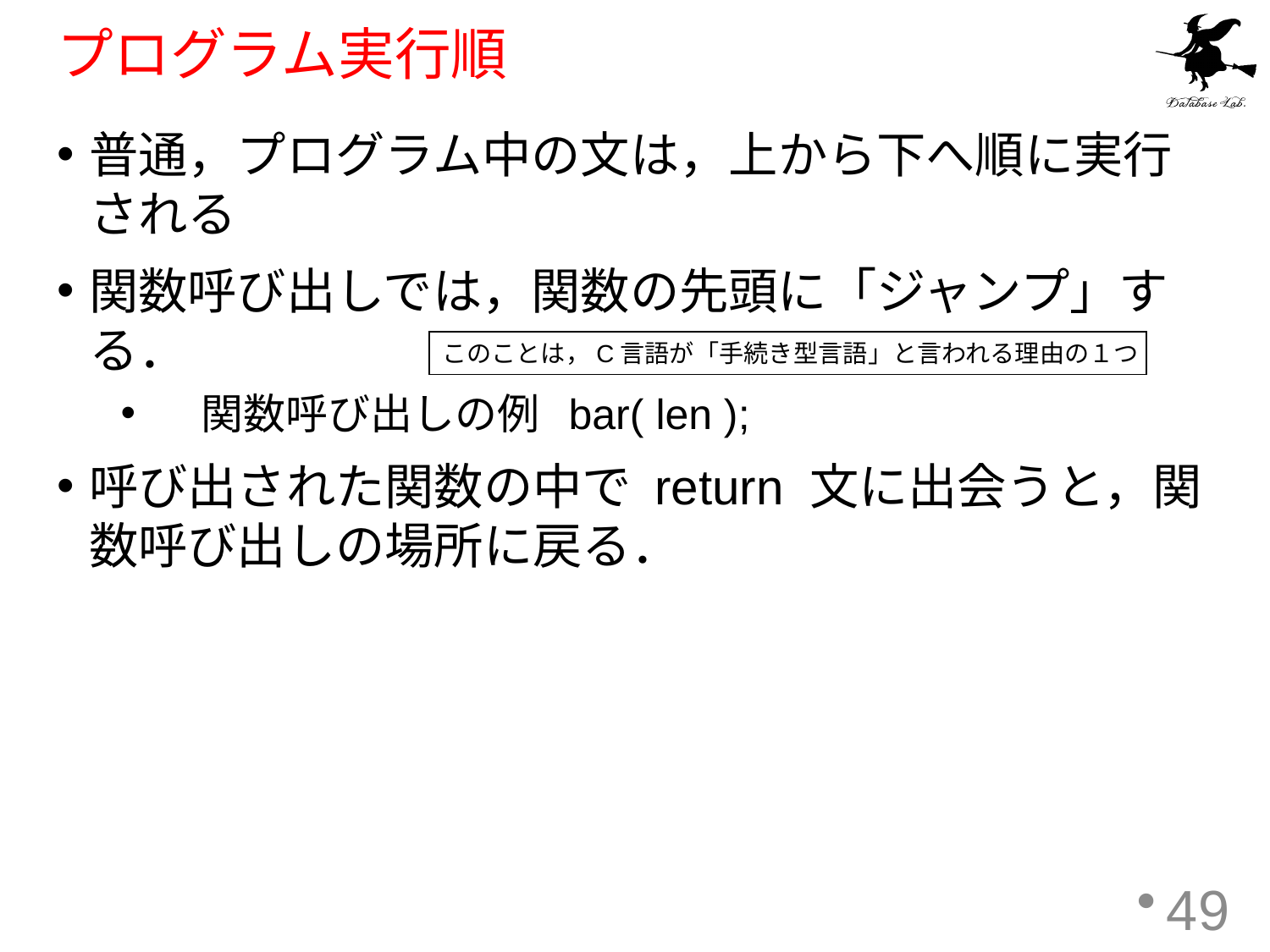

# プログラム実行順
普通，プログラム中の文は，上から下へ順に実行される
関数呼び出しでは，関数の先頭に「ジャンプ」する．
    関数呼び出しの例  bar( len );
呼び出された関数の中で return 文に出会うと，関数呼び出しの場所に戻る．
このことは，C言語が「手続き型言語」と言われる理由の１つ
49